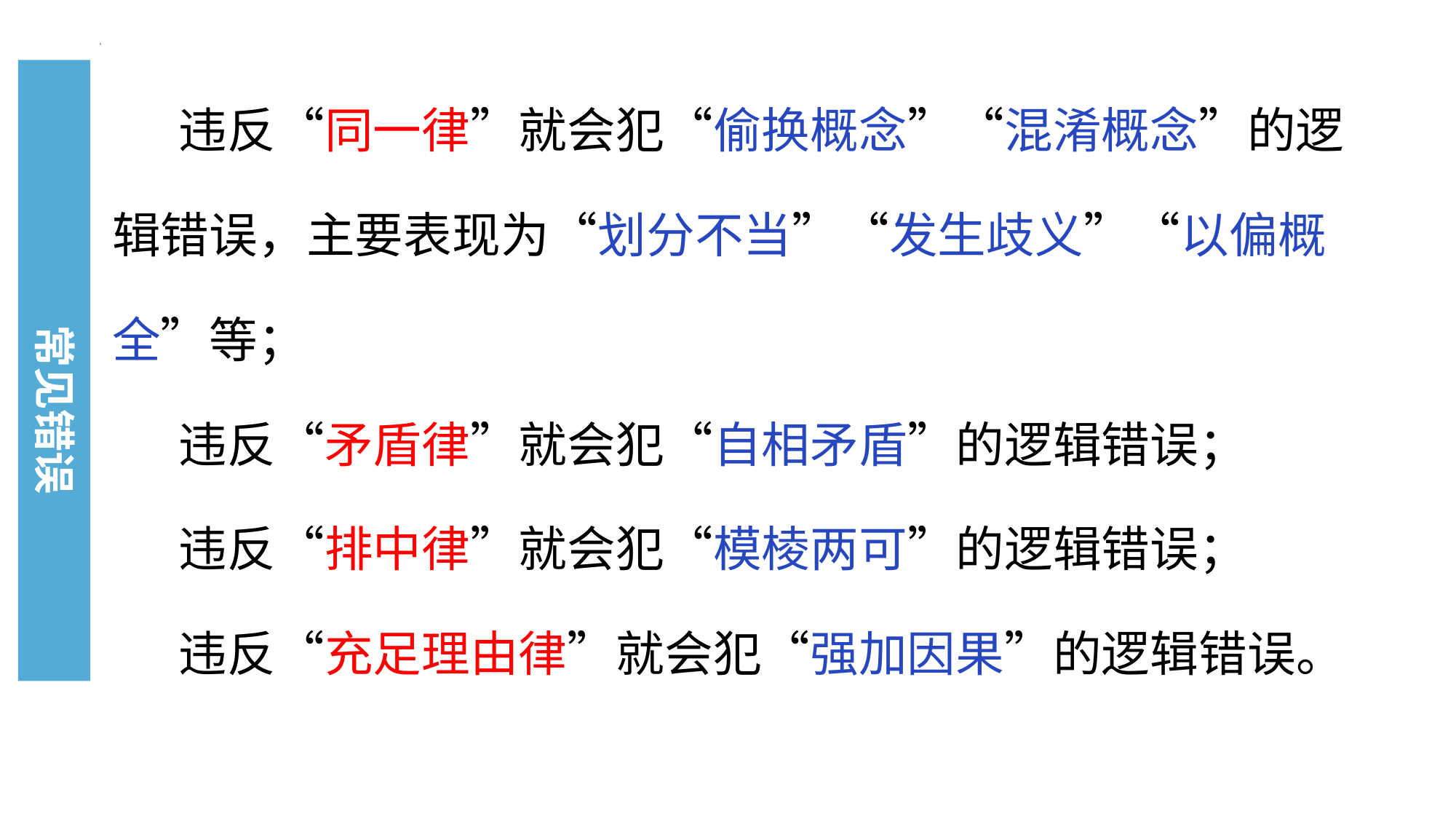

违反“同一律”就会犯“偷换概念”“混淆概念”的逻辑错误，主要表现为“划分不当”“发生歧义”“以偏概全”等；
违反“矛盾律”就会犯“自相矛盾”的逻辑错误；
违反“排中律”就会犯“模棱两可”的逻辑错误；
违反“充足理由律”就会犯“强加因果”的逻辑错误。

常见错误